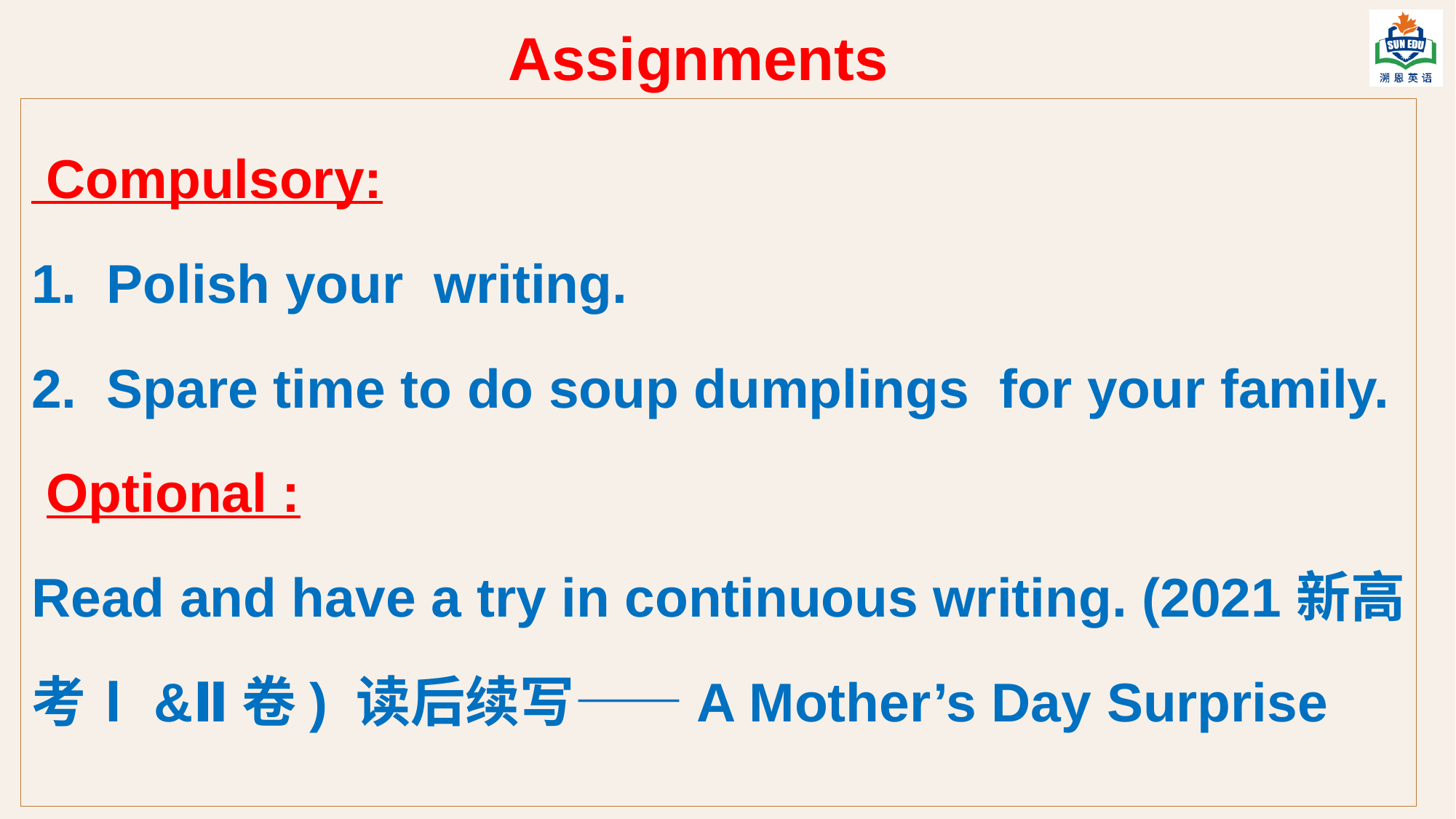

Assignments
 Compulsory:
1.  Polish your  writing.
2.  Spare time to do soup dumplings  for your family.
 Optional :
Read and have a try in continuous writing. (2021新高考Ⅰ&Ⅱ卷) 读后续写——A Mother’s Day Surprise